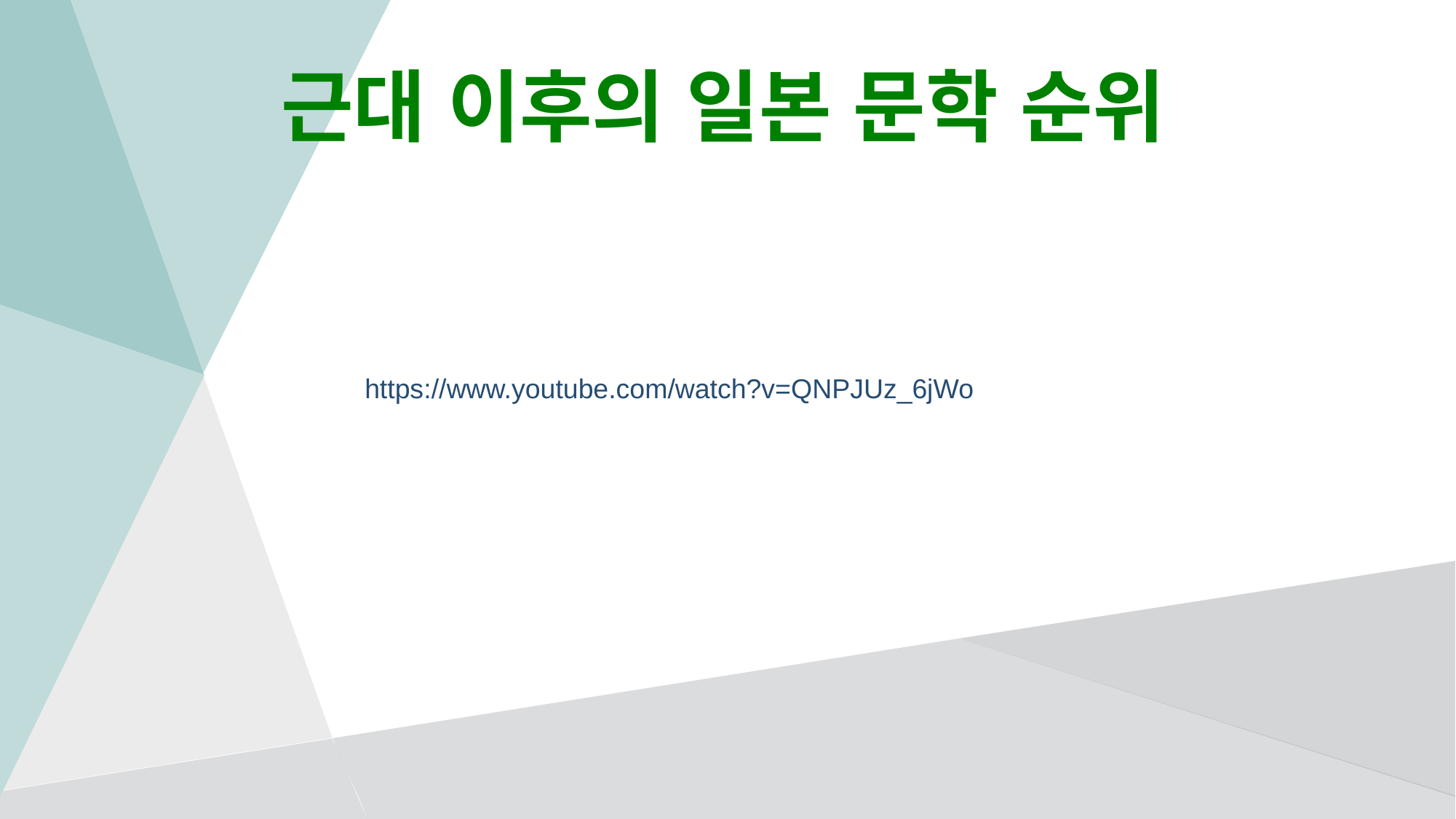

# 근대 이후의 일본 문학 순위
https://www.youtube.com/watch?v=QNPJUz_6jWo